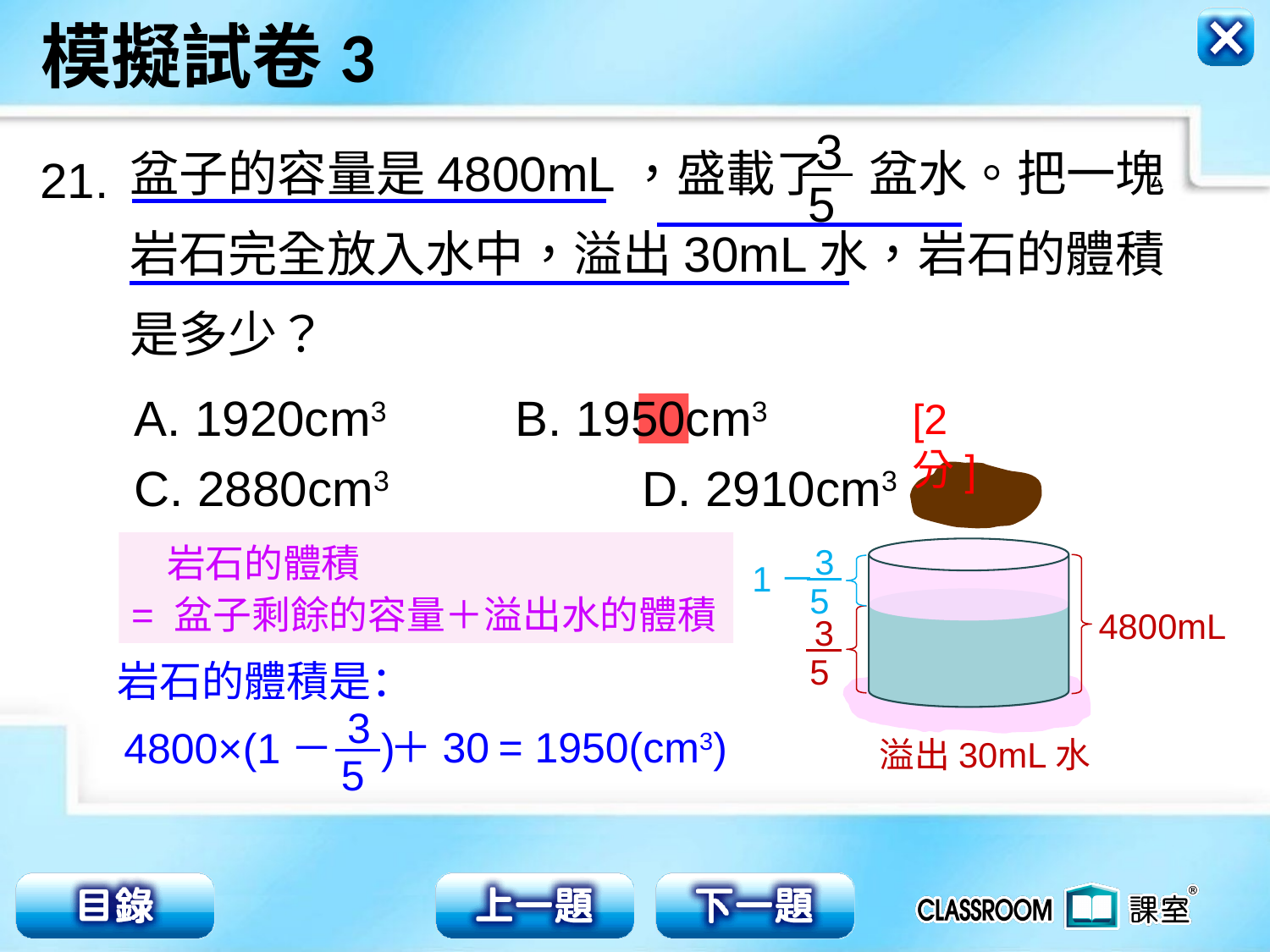

3
5
盆子的容量是4800mL，盛載了    盆水。把一塊
岩石完全放入水中，溢出30mL水，岩石的體積
是多少？
21.
A. 1920cm3		B. 1950cm3
C. 2880cm3		D. 2910cm3
[2分]

   岩石的體積
= 盆子剩餘的容量＋溢出水的體積
3
5
1－

4800mL

3
5
岩石的體積是：

3
5
4800×(1－    )
＋30
= 1950(cm3)
溢出30mL水